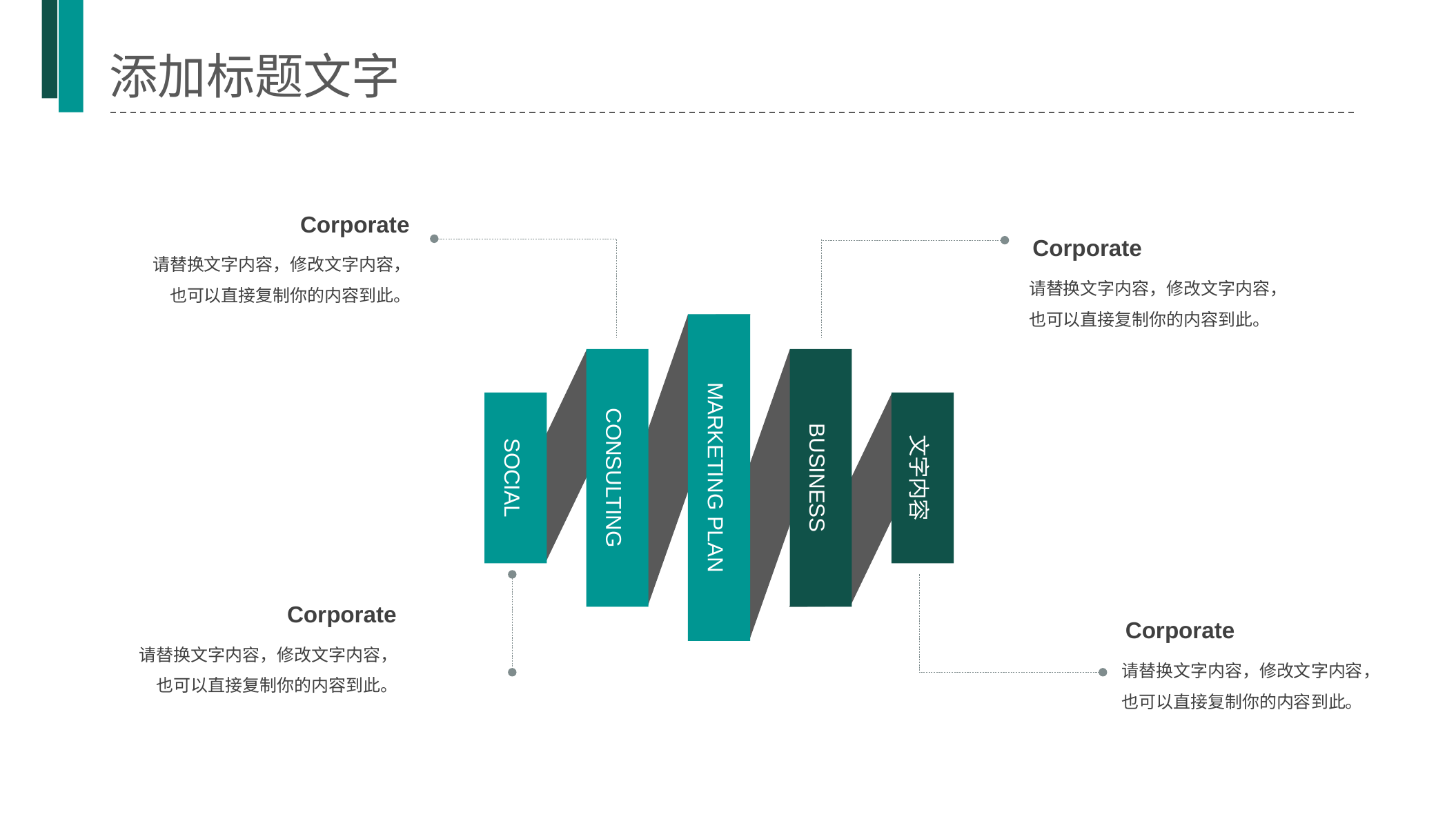

添加标题文字
Corporate
请替换文字内容，修改文字内容，也可以直接复制你的内容到此。
Corporate
请替换文字内容，修改文字内容，也可以直接复制你的内容到此。

MARKETING PLAN
SOCIAL
文字内容
CONSULTING
BUSINESS
Corporate
请替换文字内容，修改文字内容，也可以直接复制你的内容到此。
Corporate
请替换文字内容，修改文字内容，也可以直接复制你的内容到此。